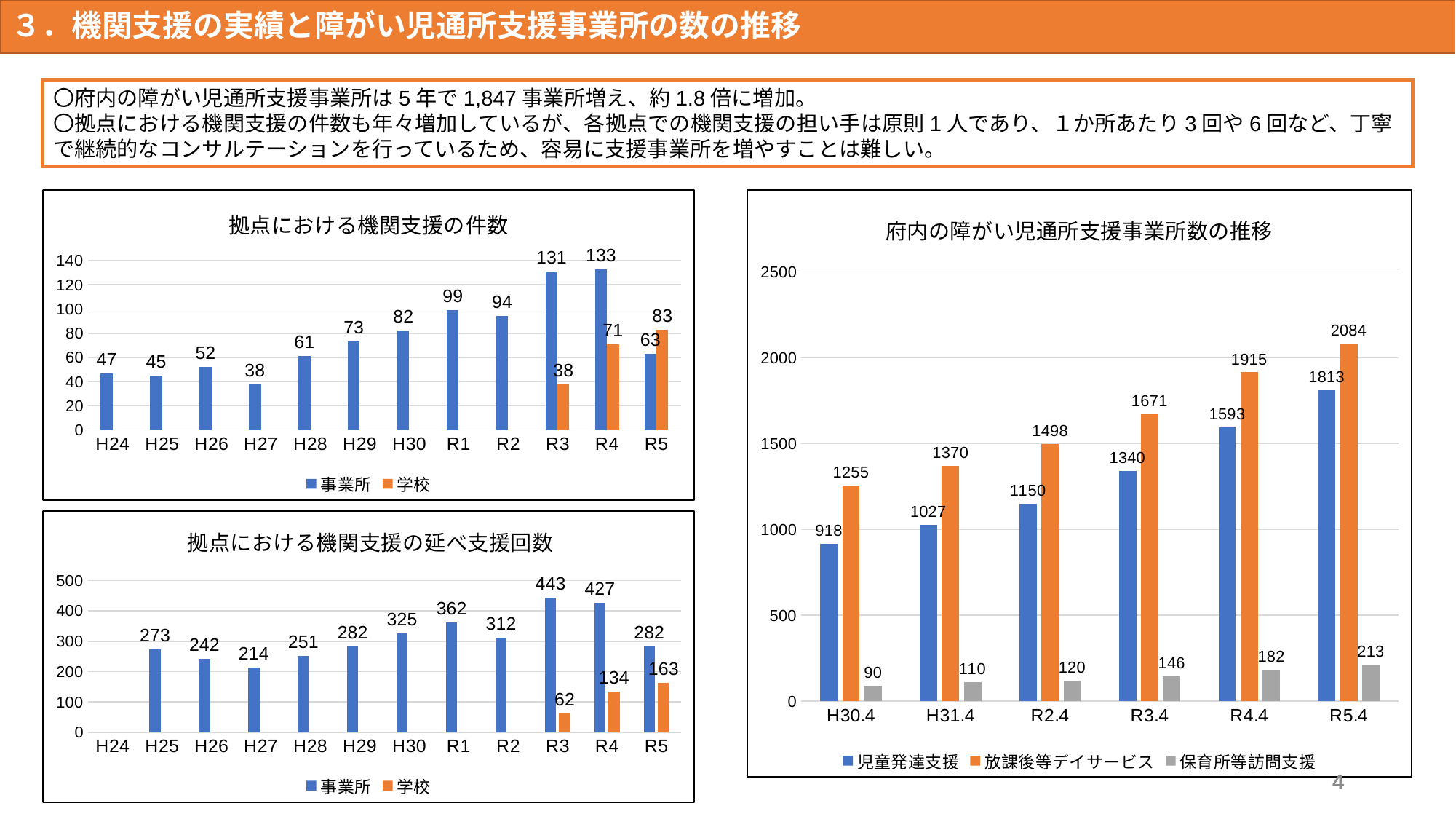

３．機関支援の実績と障がい児通所支援事業所の数の推移
〇府内の障がい児通所支援事業所は5年で1,847事業所増え、約1.8倍に増加。
〇拠点における機関支援の件数も年々増加しているが、各拠点での機関支援の担い手は原則1人であり、１か所あたり3回や6回など、丁寧で継続的なコンサルテーションを行っているため、容易に支援事業所を増やすことは難しい。

### Chart: 拠点における機関支援の件数

| Category | 事業所 | 学校 |
|---|---|---|
| H24 | 47.0 | None |
| H25 | 45.0 | None |
| H26 | 52.0 | None |
| H27 | 38.0 | None |
| H28 | 61.0 | None |
| H29 | 73.0 | None |
| H30 | 82.0 | None |
| R1 | 99.0 | None |
| R2 | 94.0 | None |
| R3 | 131.0 | 38.0 |
| R4 | 133.0 | 71.0 |
| R5 | 63.0 | 83.0 |

### Chart: 府内の障がい児通所支援事業所数の推移

| Category | 児童発達支援 | 放課後等デイサービス | 保育所等訪問支援 |
|---|---|---|---|
| H30.4 | 918.0 | 1255.0 | 90.0 |
| H31.4 | 1027.0 | 1370.0 | 110.0 |
| R2.4 | 1150.0 | 1498.0 | 120.0 |
| R3.4 | 1340.0 | 1671.0 | 146.0 |
| R4.4 | 1593.0 | 1915.0 | 182.0 |
| R5.4 | 1813.0 | 2084.0 | 213.0 |

### Chart: 拠点における機関支援の延べ支援回数

| Category | 事業所 | 学校 |
|---|---|---|
| H24 | None | None |
| H25 | 273.0 | None |
| H26 | 242.0 | None |
| H27 | 214.0 | None |
| H28 | 251.0 | None |
| H29 | 282.0 | None |
| H30 | 325.0 | None |
| R1 | 362.0 | None |
| R2 | 312.0 | None |
| R3 | 443.0 | 62.0 |
| R4 | 427.0 | 134.0 |
| R5 | 282.0 | 163.0 |
4